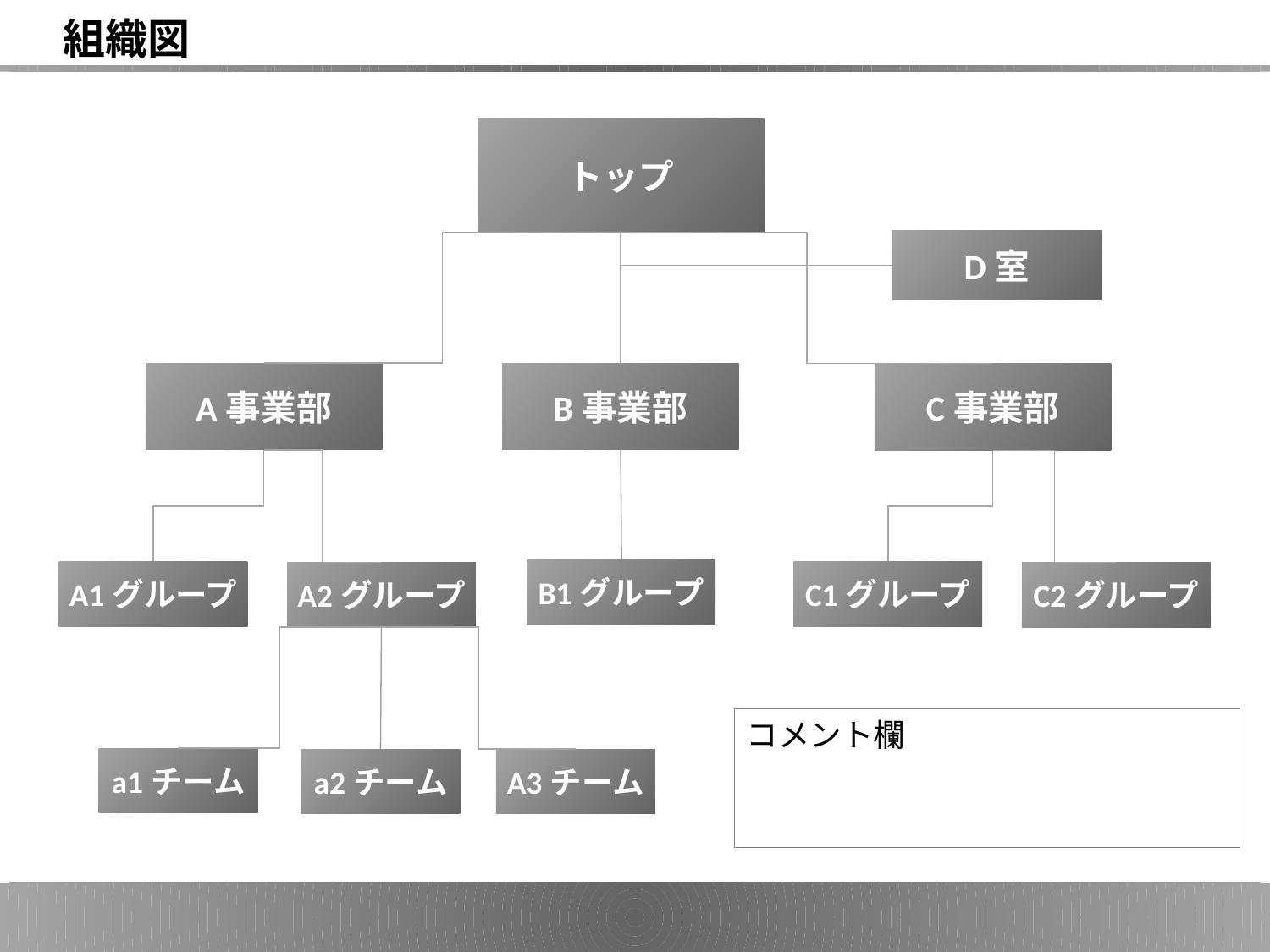

組織図

トップ
D室
A事業部
B事業部
C事業部
B1グループ
A1グループ
C1グループ
A2グループ
C2グループ
コメント欄
a1チーム
a2チーム
A3チーム